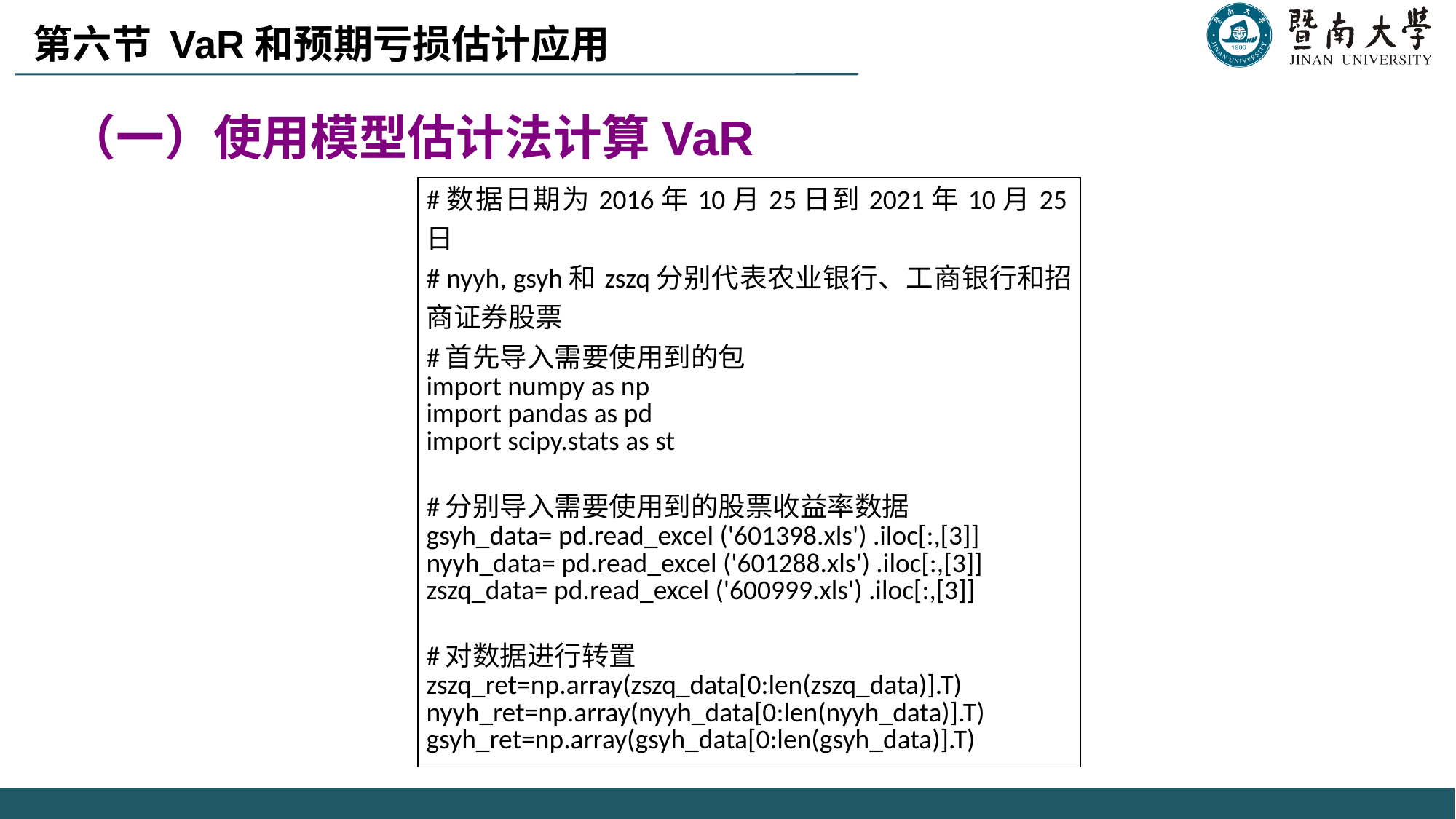

第六节 VaR和预期亏损估计应用
（一）使用模型估计法计算VaR

| #数据日期为2016年10月25日到2021年10月25日 # nyyh, gsyh和zszq分别代表农业银行、工商银行和招商证券股票 #首先导入需要使用到的包 import numpy as np import pandas as pd import scipy.stats as st   #分别导入需要使用到的股票收益率数据 gsyh\_data= pd.read\_excel ('601398.xls') .iloc[:,[3]] nyyh\_data= pd.read\_excel ('601288.xls') .iloc[:,[3]] zszq\_data= pd.read\_excel ('600999.xls') .iloc[:,[3]]   #对数据进行转置 zszq\_ret=np.array(zszq\_data[0:len(zszq\_data)].T) nyyh\_ret=np.array(nyyh\_data[0:len(nyyh\_data)].T) gsyh\_ret=np.array(gsyh\_data[0:len(gsyh\_data)].T) |
| --- |